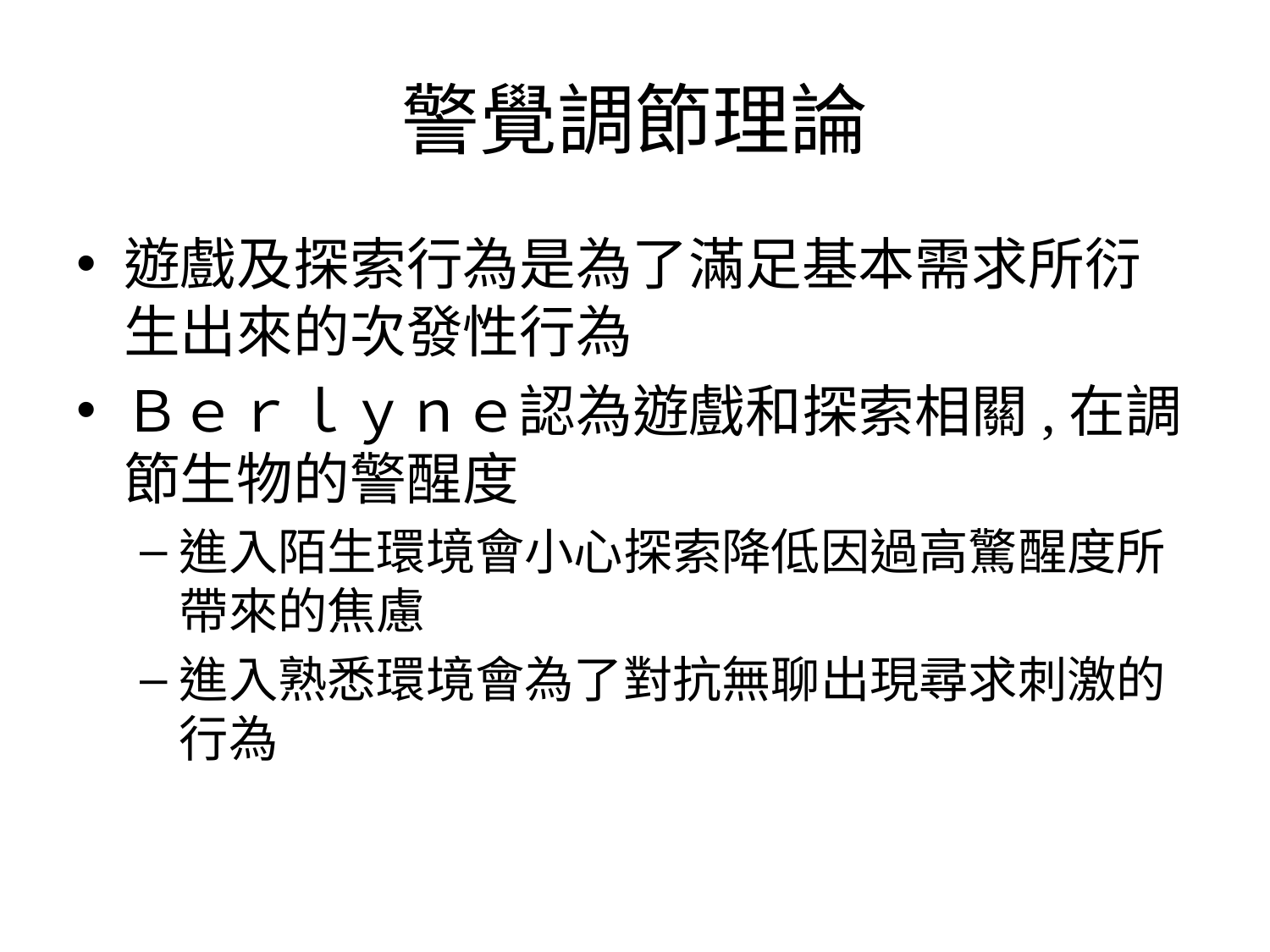

# 警覺調節理論
遊戲及探索行為是為了滿足基本需求所衍生出來的次發性行為
Ｂｅｒｌｙｎｅ認為遊戲和探索相關,在調節生物的警醒度
進入陌生環境會小心探索降低因過高驚醒度所帶來的焦慮
進入熟悉環境會為了對抗無聊出現尋求刺激的行為